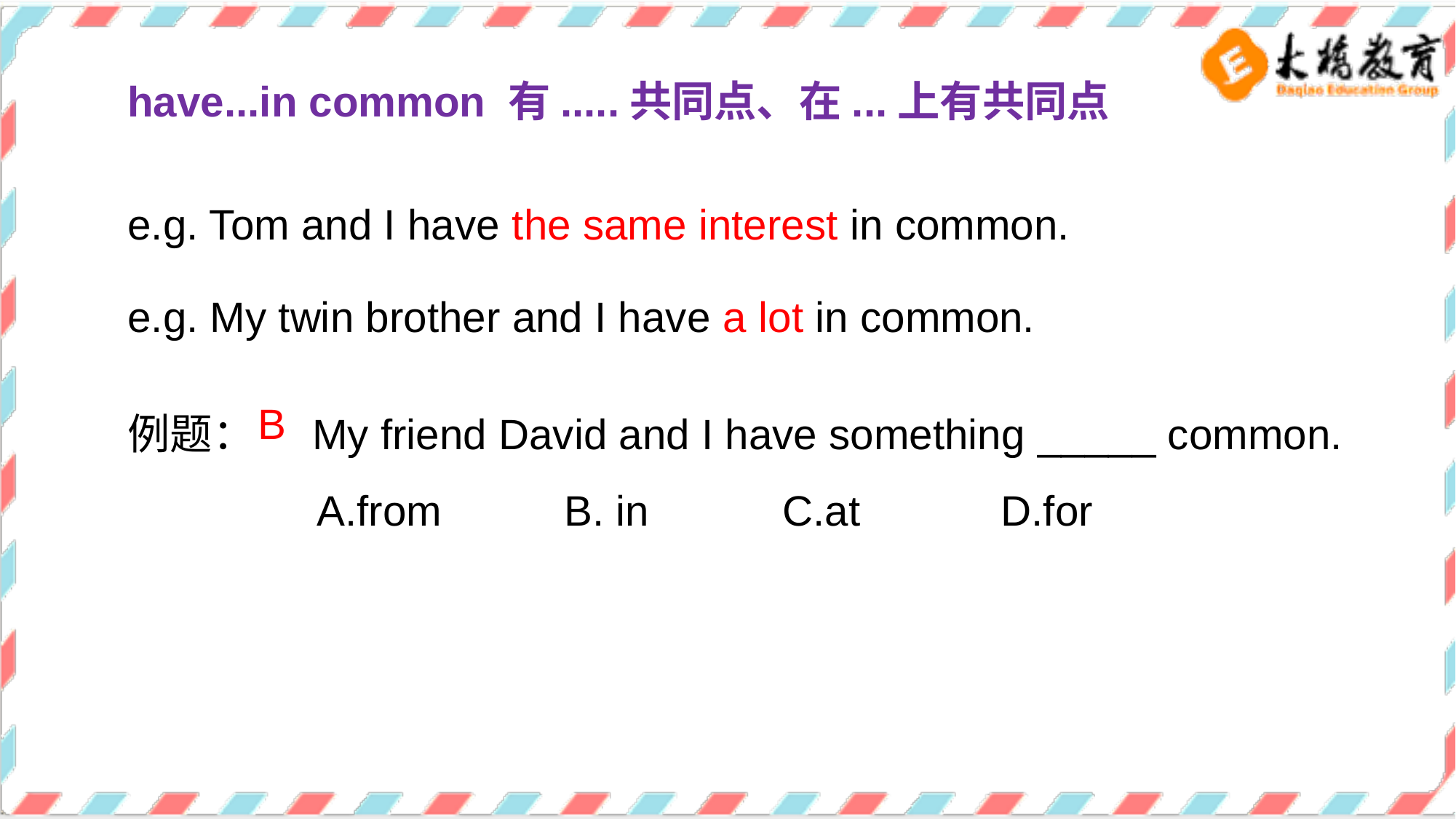

have...in common 有.....共同点、在...上有共同点
e.g. Tom and I have the same interest in common.
e.g. My twin brother and I have a lot in common.
例题：     My friend David and I have something _____ common.
                A.from		B. in		C.at		D.for
B